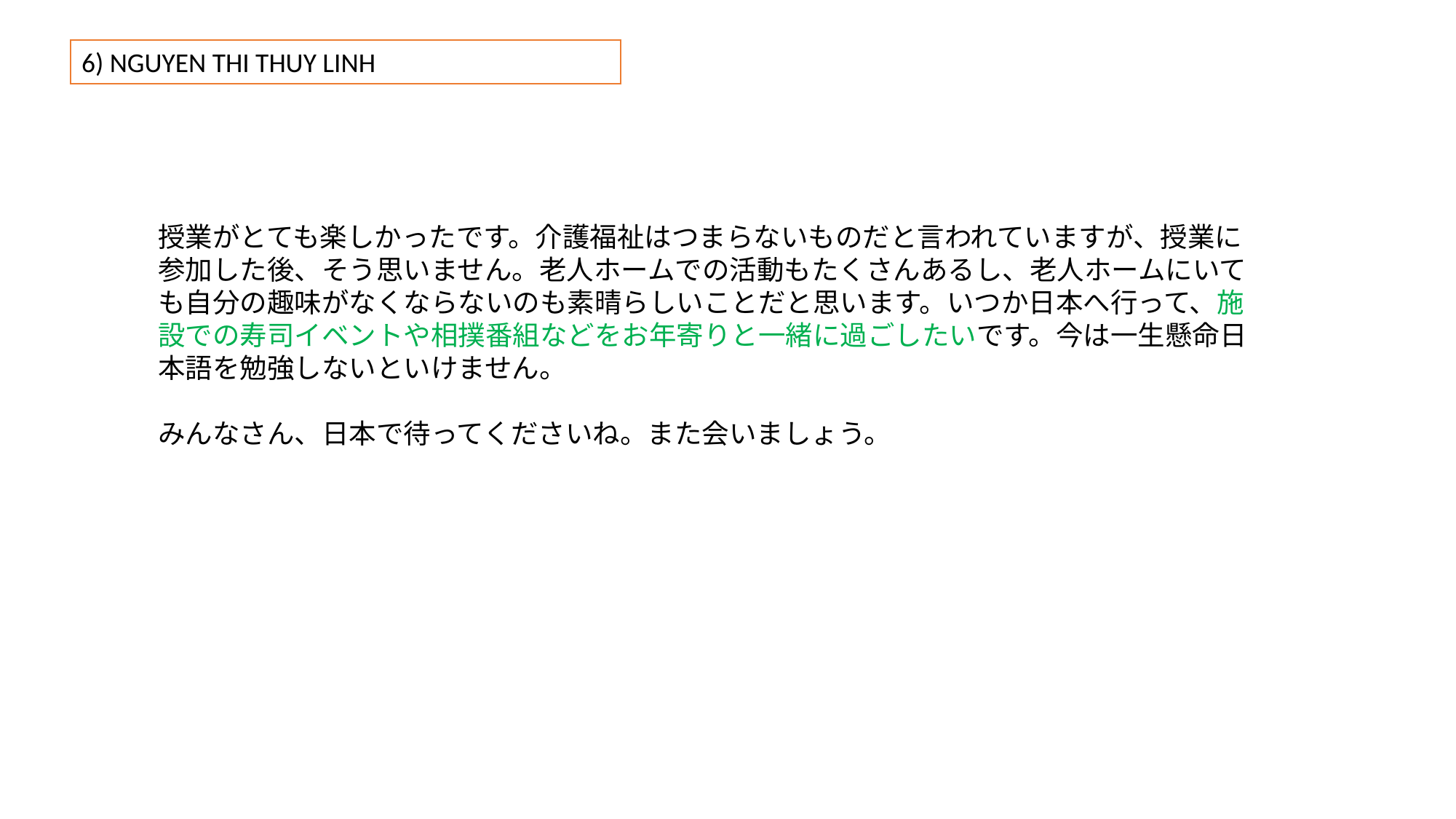

6) NGUYEN THI THUY LINH
授業がとても楽しかったです。介護福祉はつまらないものだと言われていますが、授業に参加した後、そう思いません。老人ホームでの活動もたくさんあるし、老人ホームにいても自分の趣味がなくならないのも素晴らしいことだと思います。いつか日本へ行って、施設での寿司イベントや相撲番組などをお年寄りと一緒に過ごしたいです。今は一生懸命日本語を勉強しないといけません。

みんなさん、日本で待ってくださいね。また会いましょう。